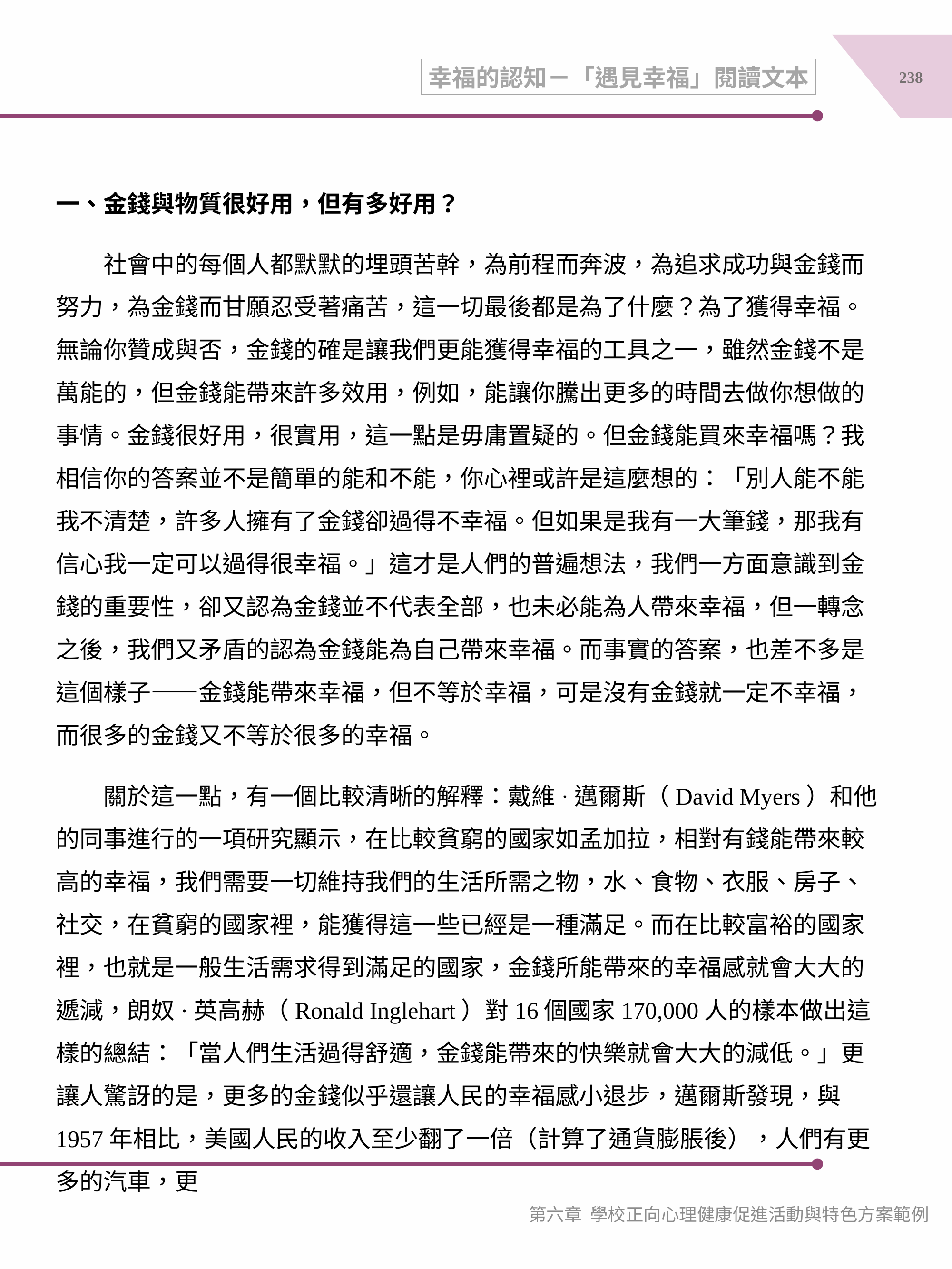

238
幸福的認知－「遇見幸福」閱讀文本
一、金錢與物質很好用，但有多好用？
　　社會中的每個人都默默的埋頭苦幹，為前程而奔波，為追求成功與金錢而努力，為金錢而甘願忍受著痛苦，這一切最後都是為了什麼？為了獲得幸福。無論你贊成與否，金錢的確是讓我們更能獲得幸福的工具之一，雖然金錢不是萬能的，但金錢能帶來許多效用，例如，能讓你騰出更多的時間去做你想做的事情。金錢很好用，很實用，這一點是毋庸置疑的。但金錢能買來幸福嗎？我相信你的答案並不是簡單的能和不能，你心裡或許是這麼想的：「別人能不能我不清楚，許多人擁有了金錢卻過得不幸福。但如果是我有一大筆錢，那我有信心我一定可以過得很幸福。」這才是人們的普遍想法，我們一方面意識到金錢的重要性，卻又認為金錢並不代表全部，也未必能為人帶來幸福，但一轉念之後，我們又矛盾的認為金錢能為自己帶來幸福。而事實的答案，也差不多是這個樣子——金錢能帶來幸福，但不等於幸福，可是沒有金錢就一定不幸福，而很多的金錢又不等於很多的幸福。
　　關於這一點，有一個比較清晰的解釋：戴維·邁爾斯（David Myers）和他的同事進行的一項研究顯示，在比較貧窮的國家如孟加拉，相對有錢能帶來較高的幸福，我們需要一切維持我們的生活所需之物，水、食物、衣服、房子、社交，在貧窮的國家裡，能獲得這一些已經是一種滿足。而在比較富裕的國家裡，也就是一般生活需求得到滿足的國家，金錢所能帶來的幸福感就會大大的遞減，朗奴·英高赫（Ronald Inglehart）對16個國家170,000人的樣本做出這樣的總結：「當人們生活過得舒適，金錢能帶來的快樂就會大大的減低。」更讓人驚訝的是，更多的金錢似乎還讓人民的幸福感小退步，邁爾斯發現，與1957年相比，美國人民的收入至少翻了一倍（計算了通貨膨脹後），人們有更多的汽車，更
第六章  學校正向心理健康促進活動與特色方案範例